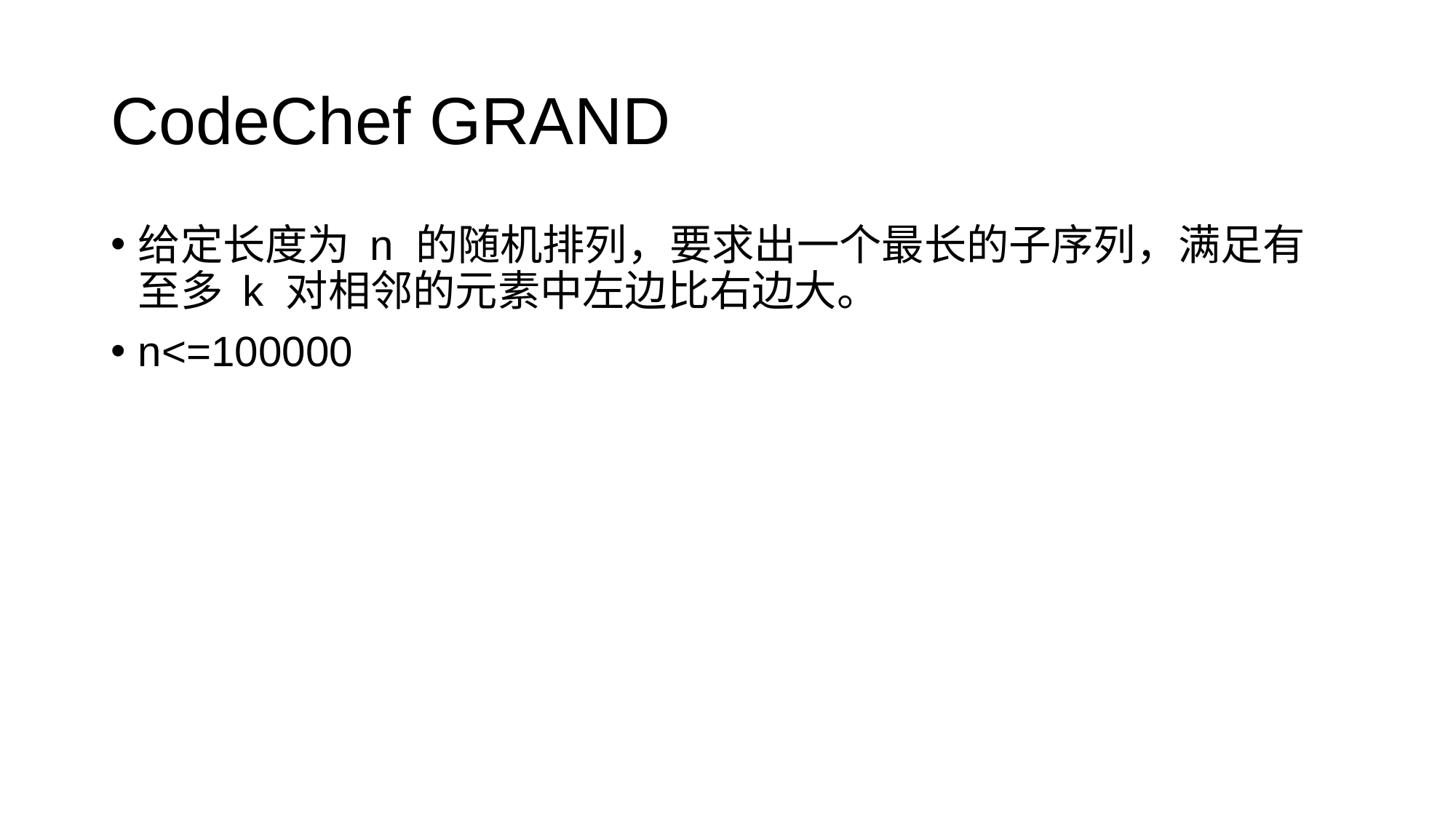

# CodeChef GRAND
给定长度为 n 的随机排列，要求出一个最长的子序列，满足有至多 k 对相邻的元素中左边比右边大。
n<=100000